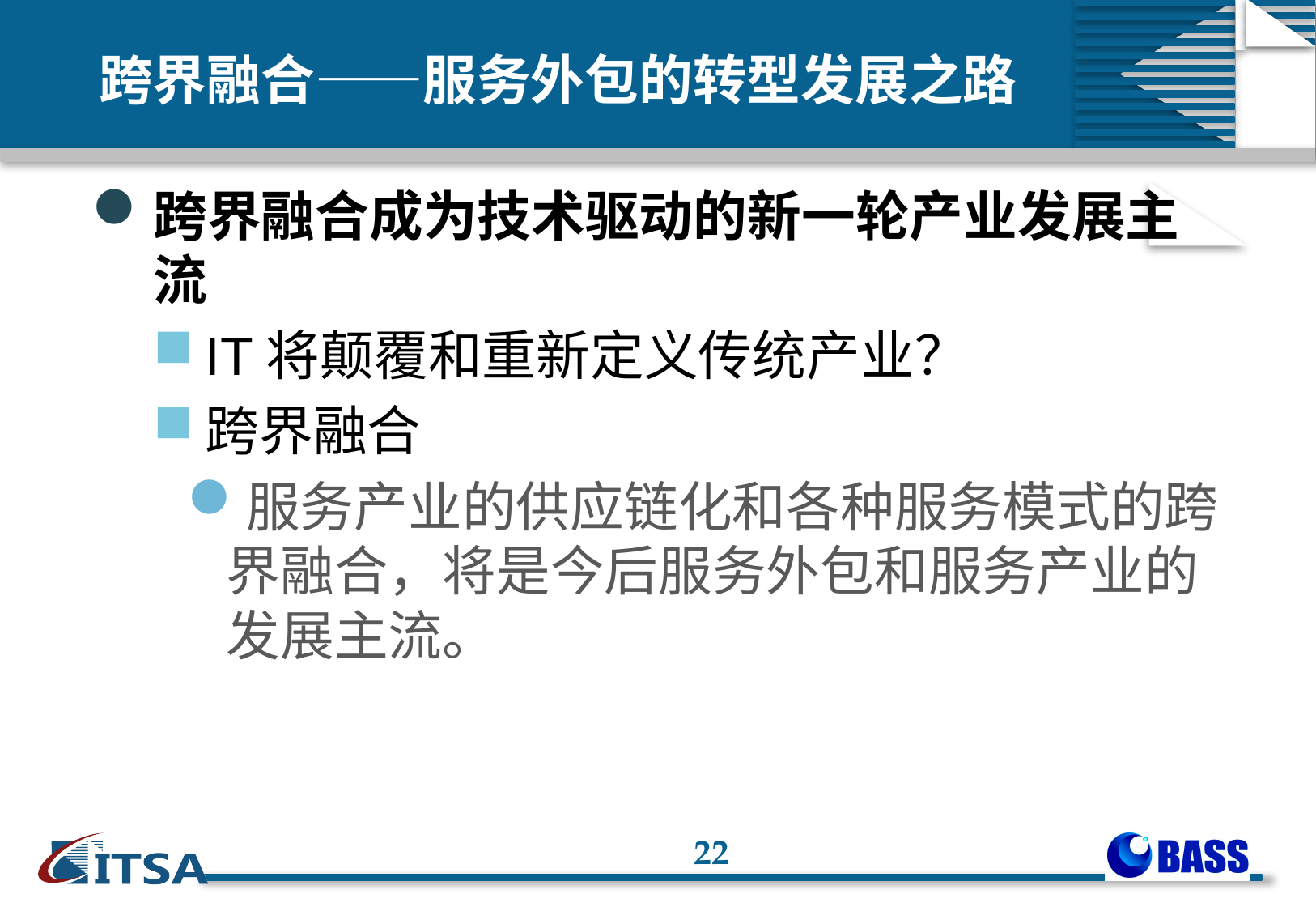

# 跨界融合——服务外包的转型发展之路
跨界融合成为技术驱动的新一轮产业发展主流
IT将颠覆和重新定义传统产业？
跨界融合
服务产业的供应链化和各种服务模式的跨界融合，将是今后服务外包和服务产业的发展主流。

22